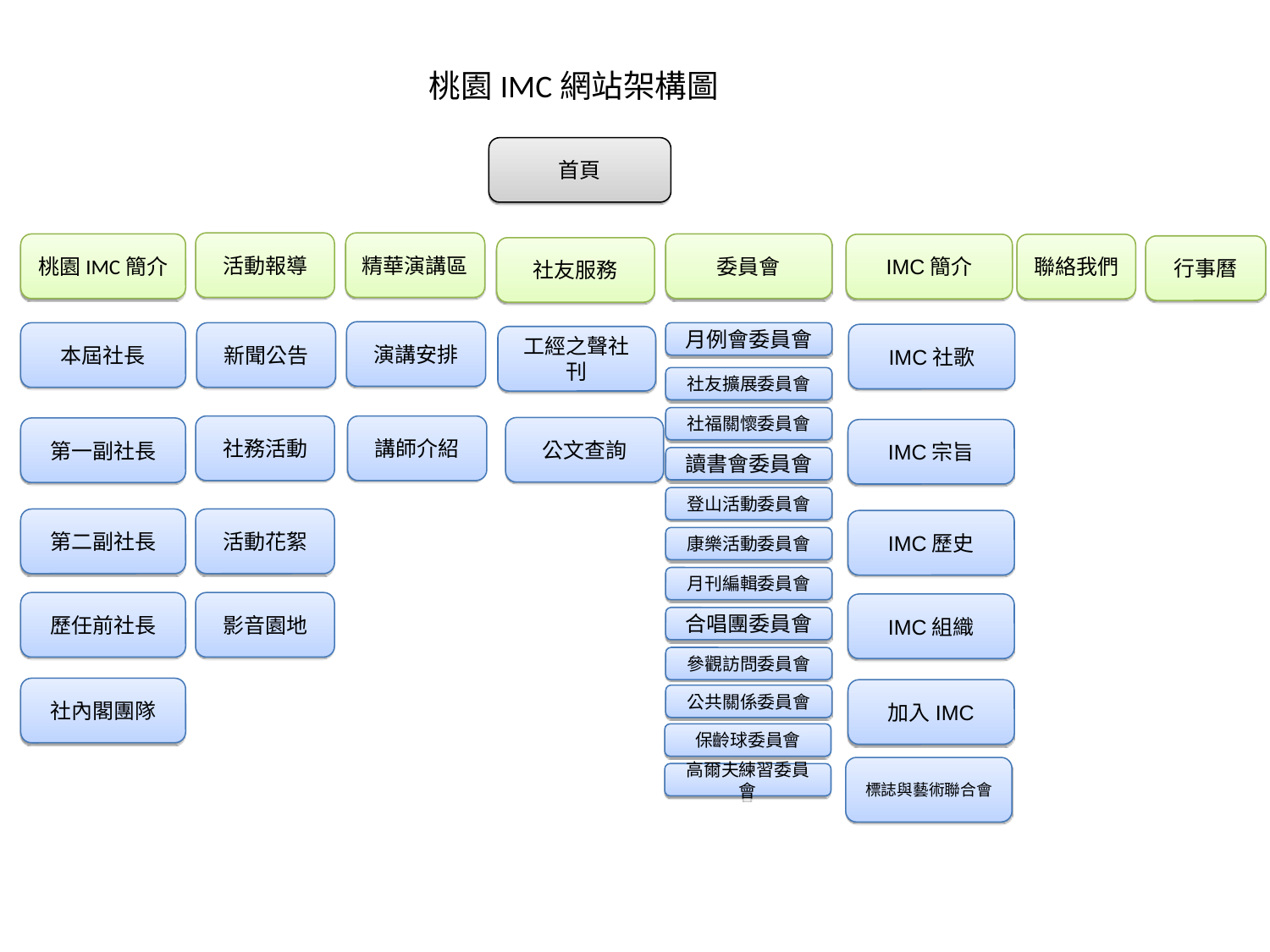

桃園IMC網站架構圖
首頁

活動報導
精華演講區
桃園IMC簡介
委員會
IMC簡介
聯絡我們
行事曆
社友服務
演講安排
本屆社長
新聞公告
月例會委員會
IMC社歌
工經之聲社刊
社友擴展委員會
社福關懷委員會
社務活動
講師介紹
公文查詢
第一副社長
IMC宗旨
讀書會委員會
登山活動委員會
第二副社長
活動花絮
IMC歷史
康樂活動委員會
月刊編輯委員會
歷任前社長
影音園地
IMC組織
合唱團委員會
參觀訪問委員會
社內閣團隊
加入IMC
公共關係委員會
保齡球委員會
標誌與藝術聯合會
高爾夫練習委員會